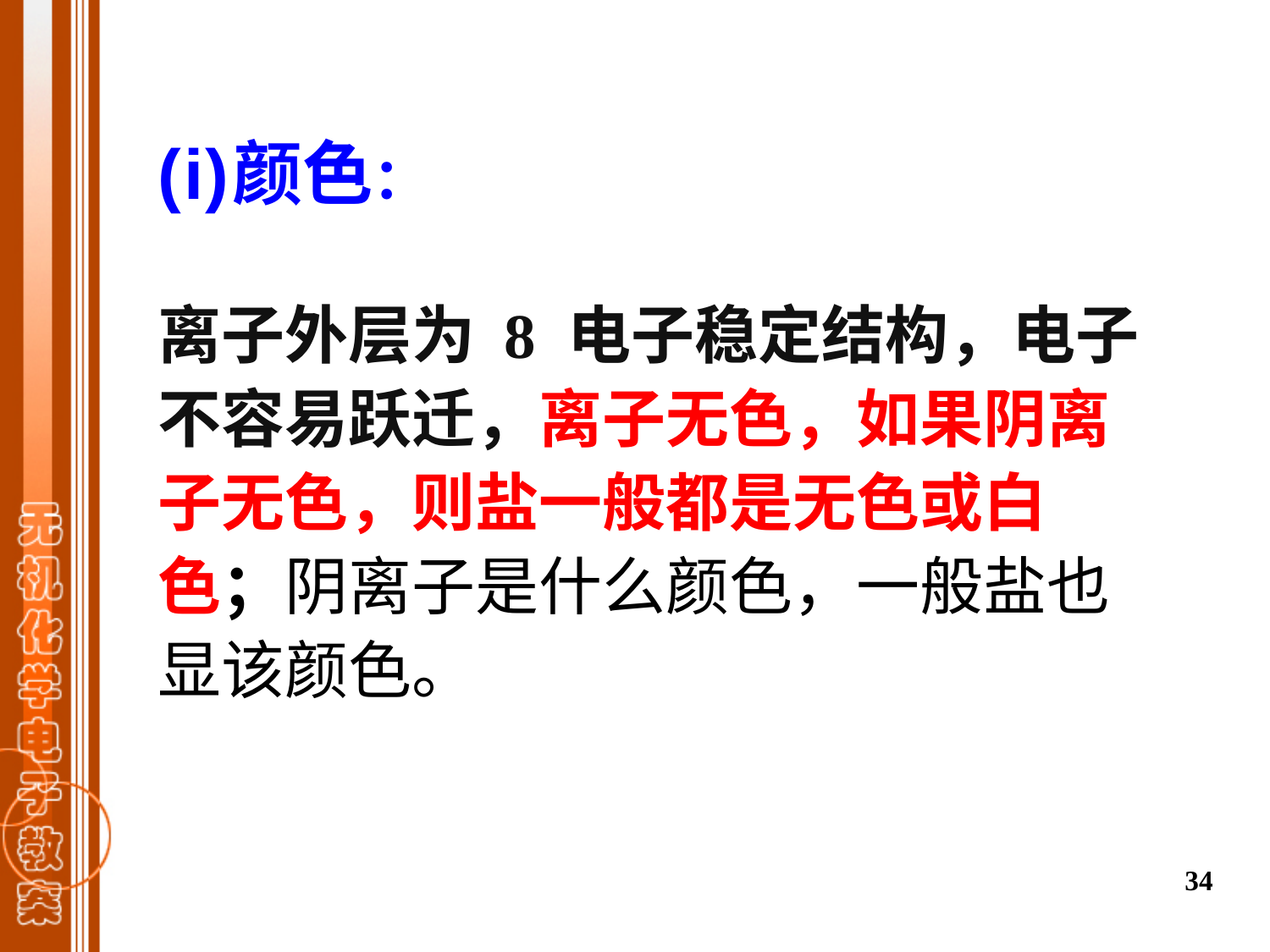

颜色：

离子外层为 8 电子稳定结构，电子不容易跃迁，离子无色，如果阴离子无色，则盐一般都是无色或白色；阴离子是什么颜色，一般盐也显该颜色。
34